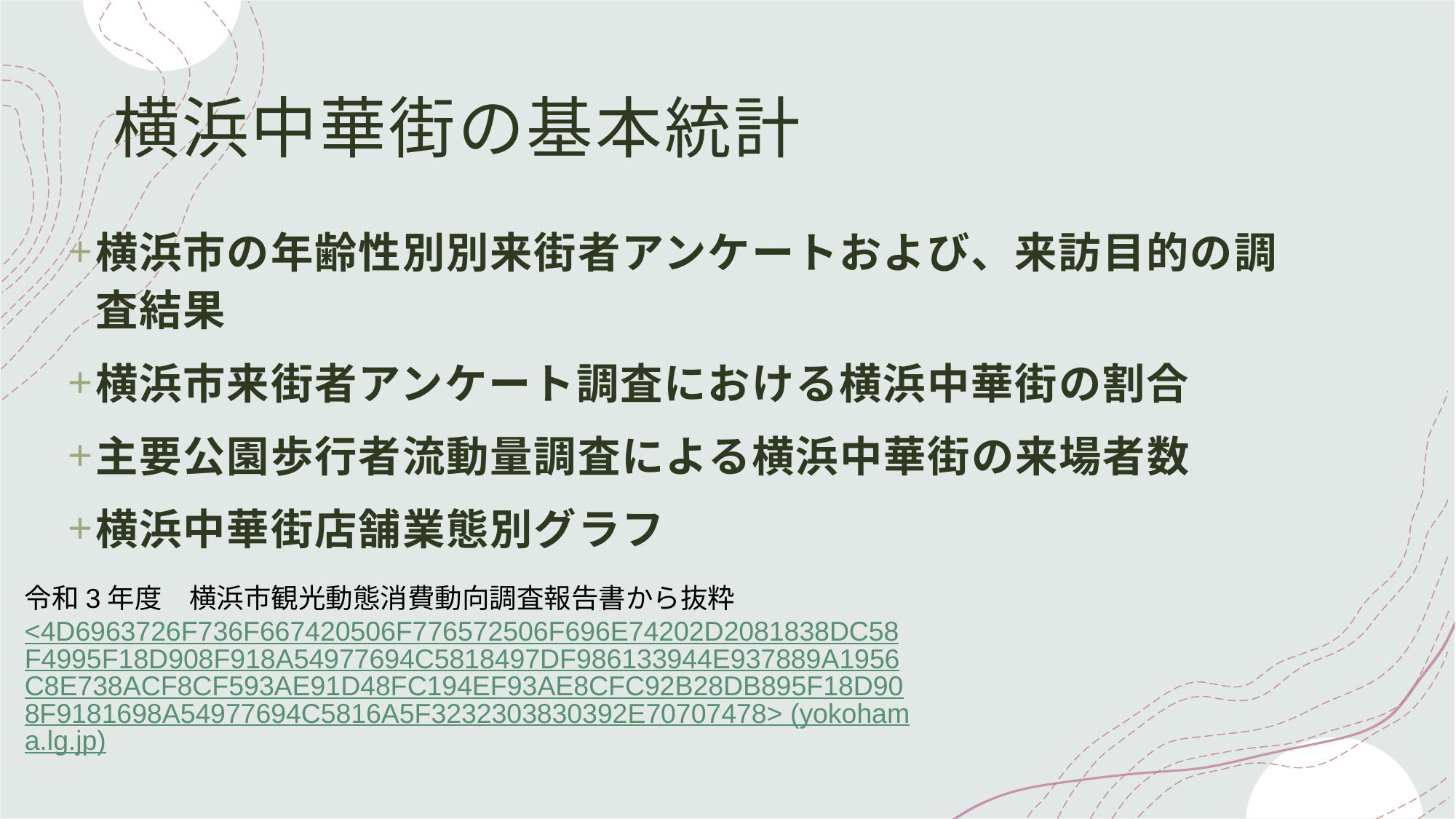

# 横浜中華街の基本統計
横浜市の年齢性別別来街者アンケートおよび、来訪目的の調査結果
横浜市来街者アンケート調査における横浜中華街の割合
主要公園歩行者流動量調査による横浜中華街の来場者数
横浜中華街店舗業態別グラフ
令和3年度　横浜市観光動態消費動向調査報告書から抜粋
<4D6963726F736F667420506F776572506F696E74202D2081838DC58F4995F18D908F918A54977694C5818497DF986133944E937889A1956C8E738ACF8CF593AE91D48FC194EF93AE8CFC92B28DB895F18D908F9181698A54977694C5816A5F3232303830392E70707478> (yokohama.lg.jp)